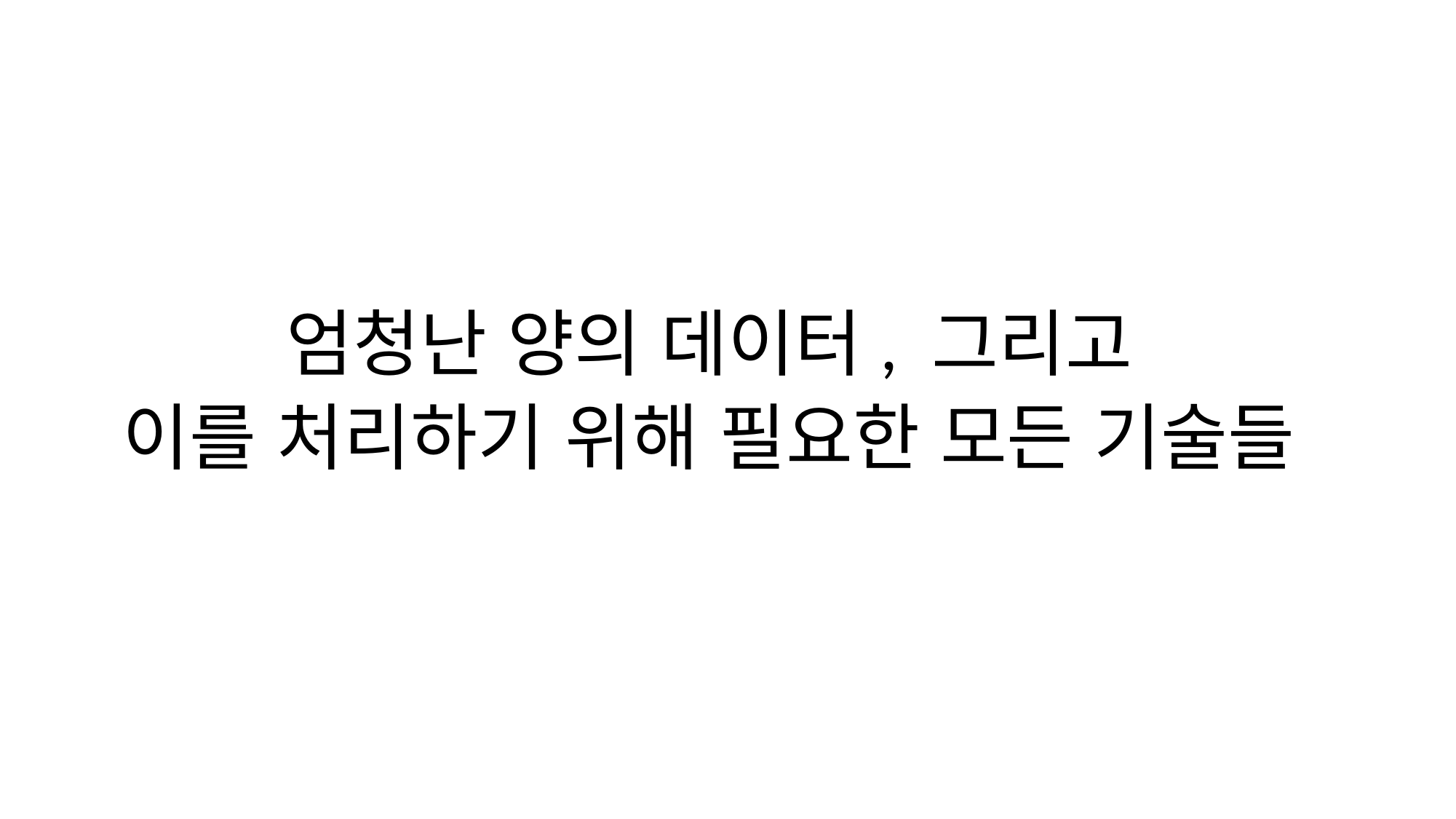

엄청난 양의 데이터, 그리고
이를 처리하기 위해 필요한 모든 기술들